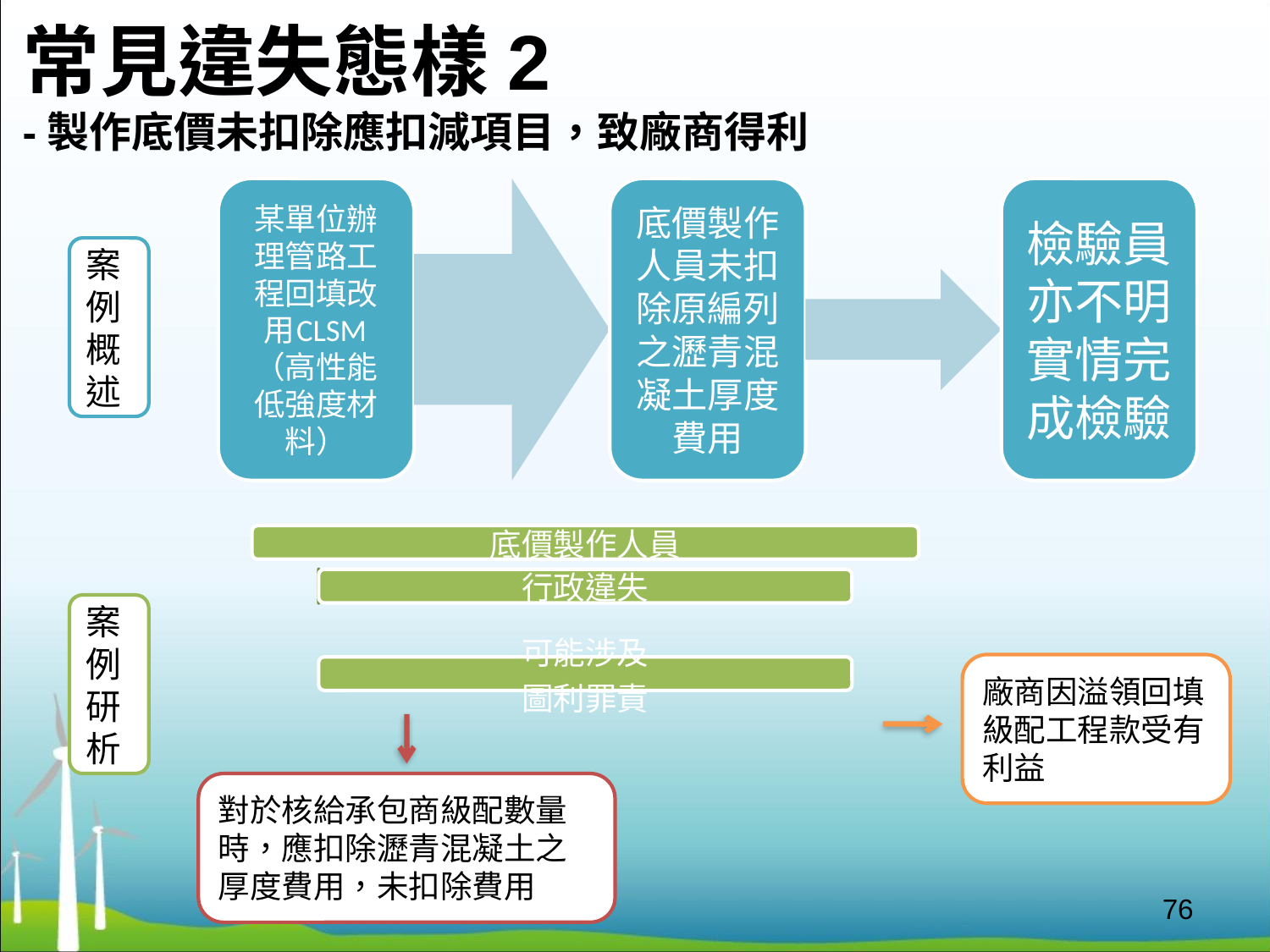

常見違失態樣2
-製作底價未扣除應扣減項目，致廠商得利
某單位辦理管路工程回填改用CLSM（高性能低強度材料）
底價製作人員未扣除原編列之瀝青混凝土厚度費用
檢驗員亦不明實情完成檢驗
案例概述
底價製作人員
行政違失
可能涉及
圖利罪責
案例研析
廠商因溢領回填級配工程款受有利益
對於核給承包商級配數量時，應扣除瀝青混凝土之厚度費用，未扣除費用
76